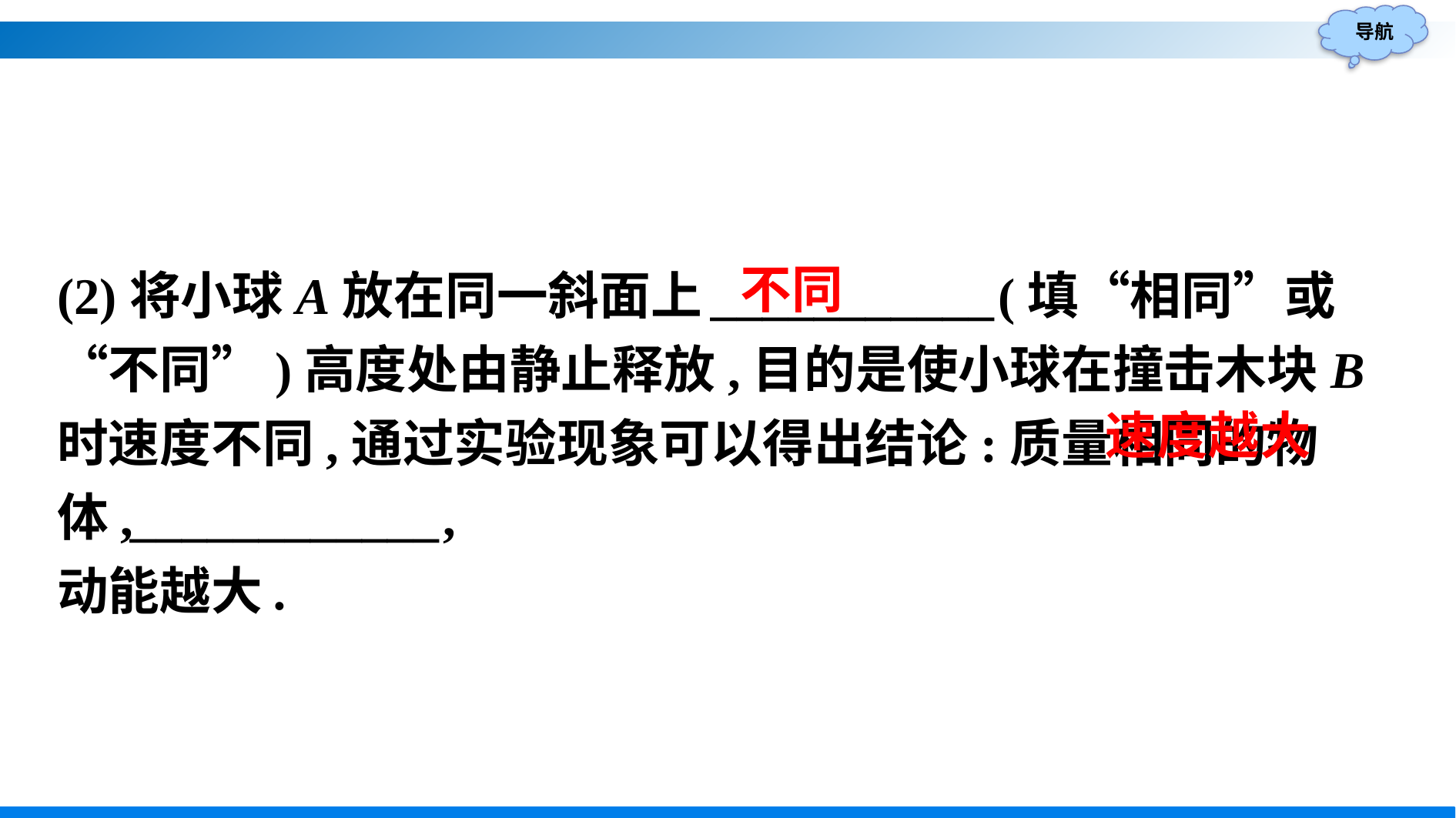

(2)将小球A放在同一斜面上___________(填“相同”或“不同”)高度处由静止释放,目的是使小球在撞击木块B时速度不同,通过实验现象可以得出结论:质量相同的物体,____________,
动能越大.
不同
速度越大